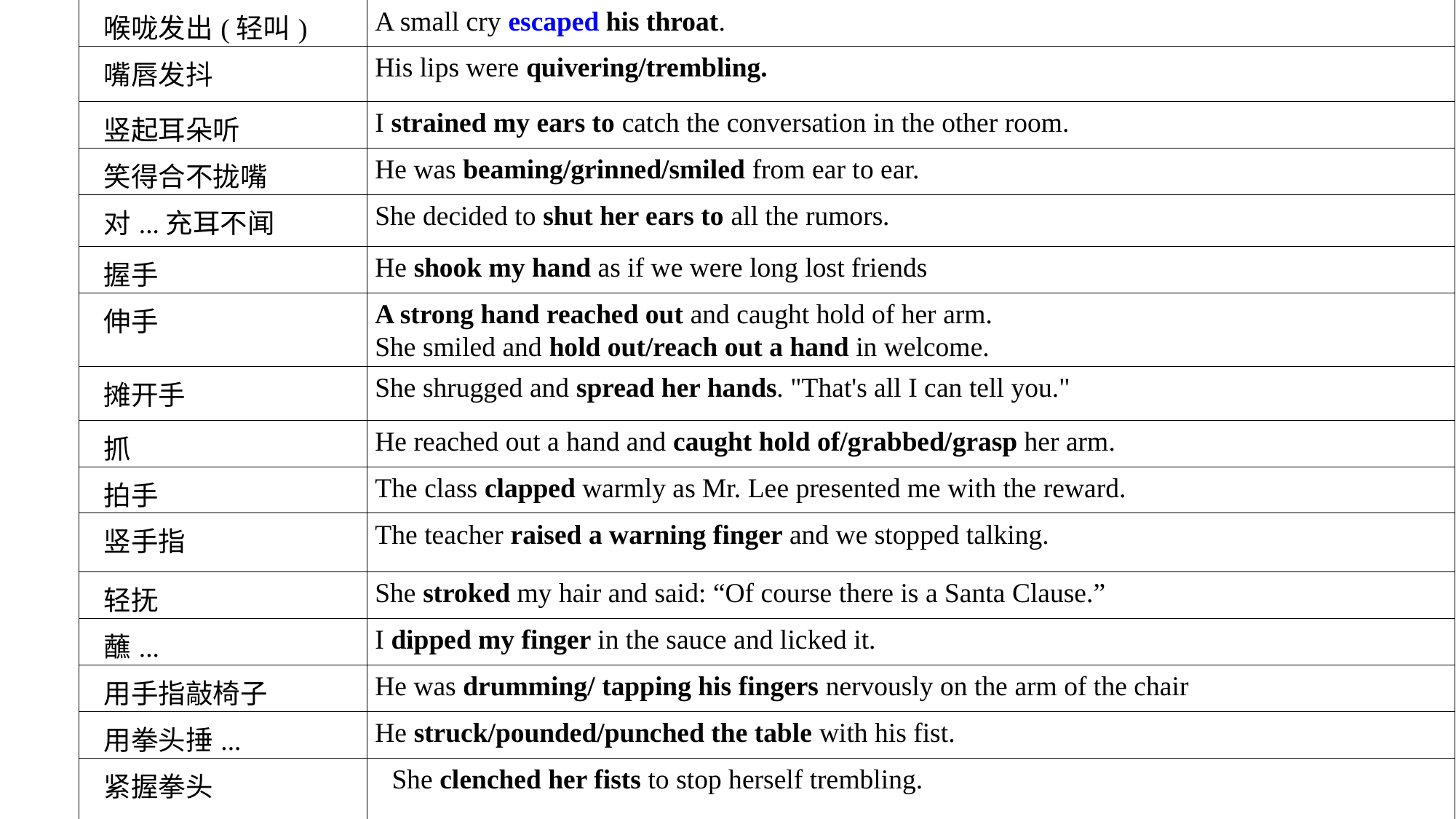

| 喉咙发出(轻叫) | A small cry escaped his throat. |
| --- | --- |
| 嘴唇发抖 | His lips were quivering/trembling. |
| 竖起耳朵听 | I strained my ears to catch the conversation in the other room. |
| 笑得合不拢嘴 | He was beaming/grinned/smiled from ear to ear. |
| 对...充耳不闻 | She decided to shut her ears to all the rumors. |
| 握手 | He shook my hand as if we were long lost friends |
| 伸手 | A strong hand reached out and caught hold of her arm. She smiled and hold out/reach out a hand in welcome. |
| 摊开手 | She shrugged and spread her hands. "That's all I can tell you." |
| 抓 | He reached out a hand and caught hold of/grabbed/grasp her arm. |
| 拍手 | The class clapped warmly as Mr. Lee presented me with the reward. |
| 竖手指 | The teacher raised a warning finger and we stopped talking. |
| 轻抚 | She stroked my hair and said: “Of course there is a Santa Clause.” |
| 蘸... | I dipped my finger in the sauce and licked it. |
| 用手指敲椅子 | He was drumming/ tapping his fingers nervously on the arm of the chair |
| 用拳头捶... | He struck/pounded/punched the table with his fist. |
| 紧握拳头 | She clenched her fists to stop herself trembling. |
| 手心冒汗 | I could feel my heart thumping/pounding(=beat wildly) and my palm sweating |